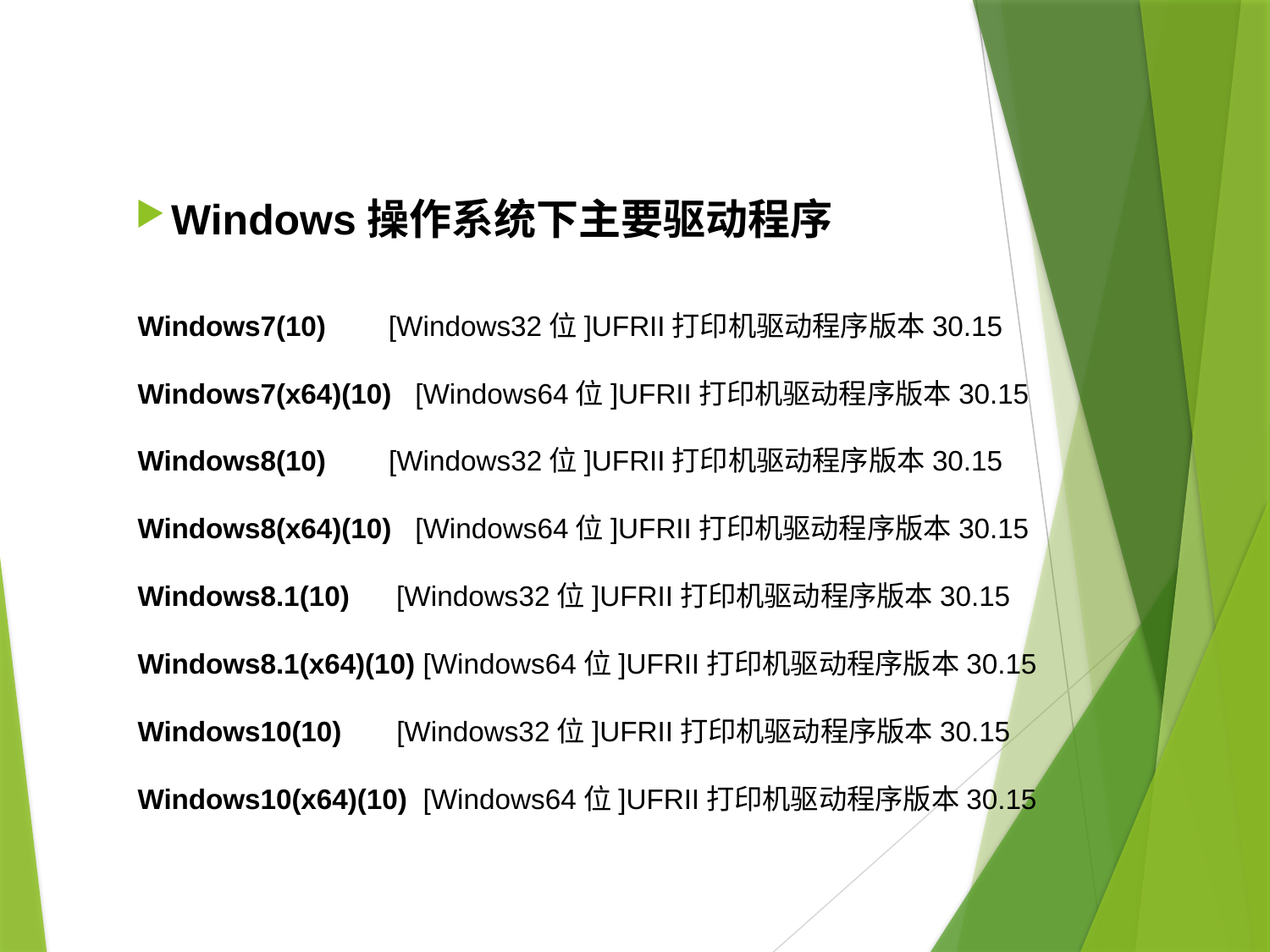

Windows操作系统下主要驱动程序

Windows7(10)        [Windows32位]UFRII打印机驱动程序版本30.15
Windows7(x64)(10)   [Windows64位]UFRII打印机驱动程序版本30.15
Windows8(10)        [Windows32位]UFRII打印机驱动程序版本30.15
Windows8(x64)(10)   [Windows64位]UFRII打印机驱动程序版本30.15
Windows8.1(10)      [Windows32位]UFRII打印机驱动程序版本30.15
Windows8.1(x64)(10) [Windows64位]UFRII打印机驱动程序版本30.15
Windows10(10)       [Windows32位]UFRII打印机驱动程序版本30.15
Windows10(x64)(10)  [Windows64位]UFRII打印机驱动程序版本30.15